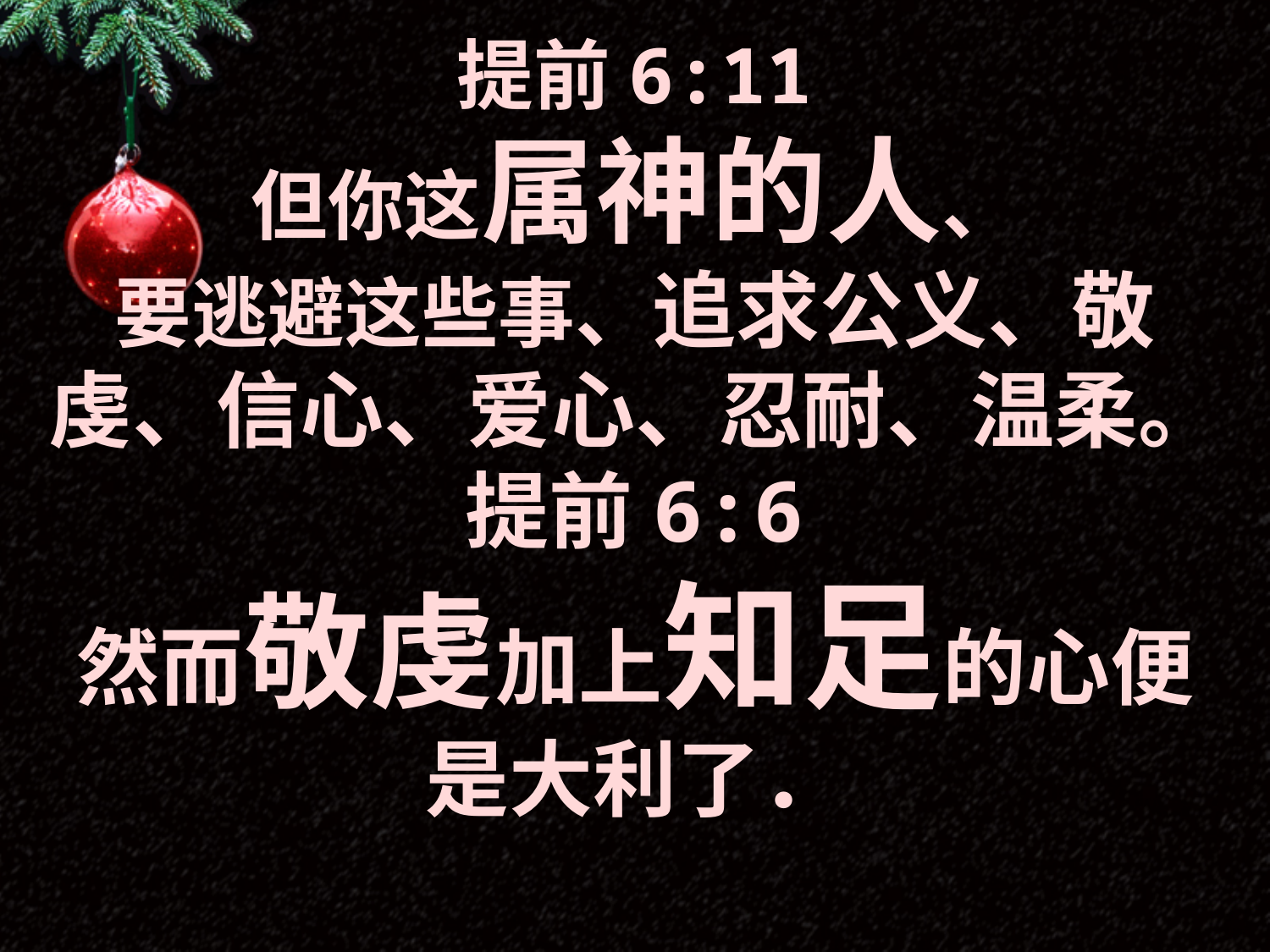

提前6:11
但你这属神的人、
要逃避这些事、追求公义、敬虔、信心、爱心、忍耐、温柔。
提前6:6
然而敬虔加上知足的心便是大利了．